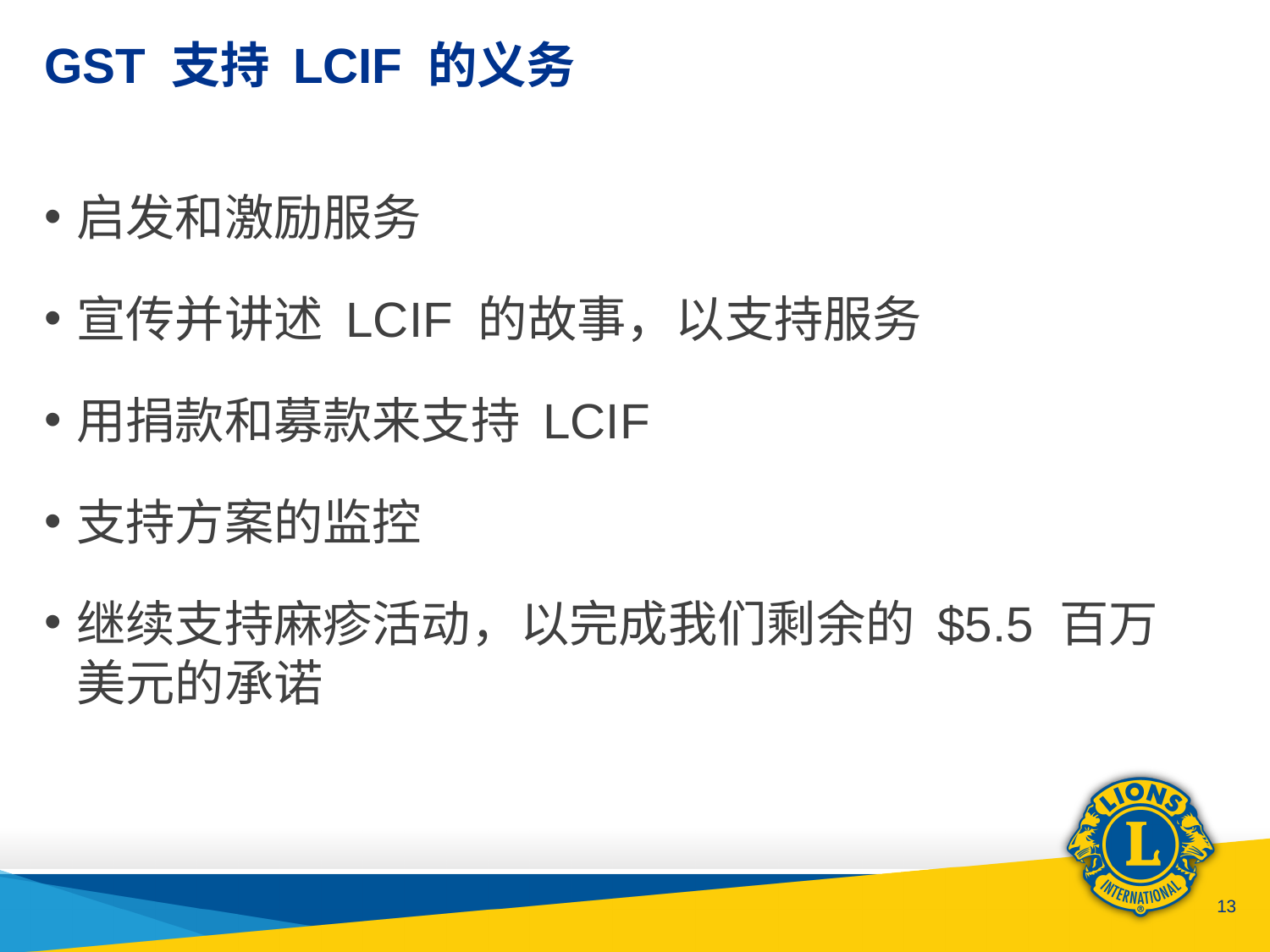

# GST 支持 LCIF 的义务
启发和激励服务
宣传并讲述 LCIF 的故事，以支持服务
用捐款和募款来支持 LCIF
支持方案的监控
继续支持麻疹活动，以完成我们剩余的 $5.5 百万美元的承诺